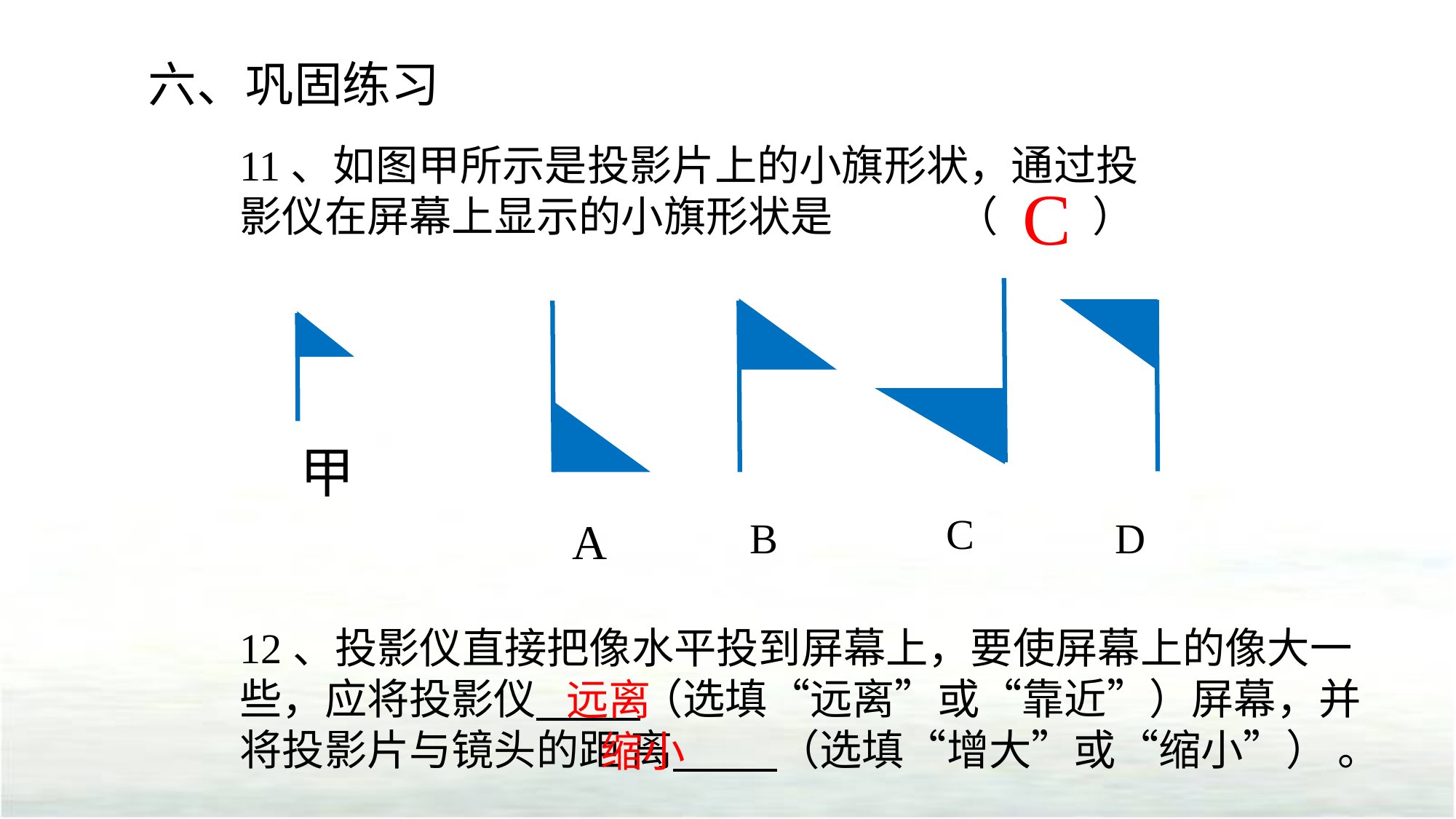

六、巩固练习
11、如图甲所示是投影片上的小旗形状，通过投影仪在屏幕上显示的小旗形状是             （          ）
C

C

D

B

A

甲
12、投影仪直接把像水平投到屏幕上，要使屏幕上的像大一些，应将投影仪           （选填“远离”或“靠近”）屏幕，并将投影片与镜头的距 离           （选填“增大”或“缩小”） 。
远离
缩小